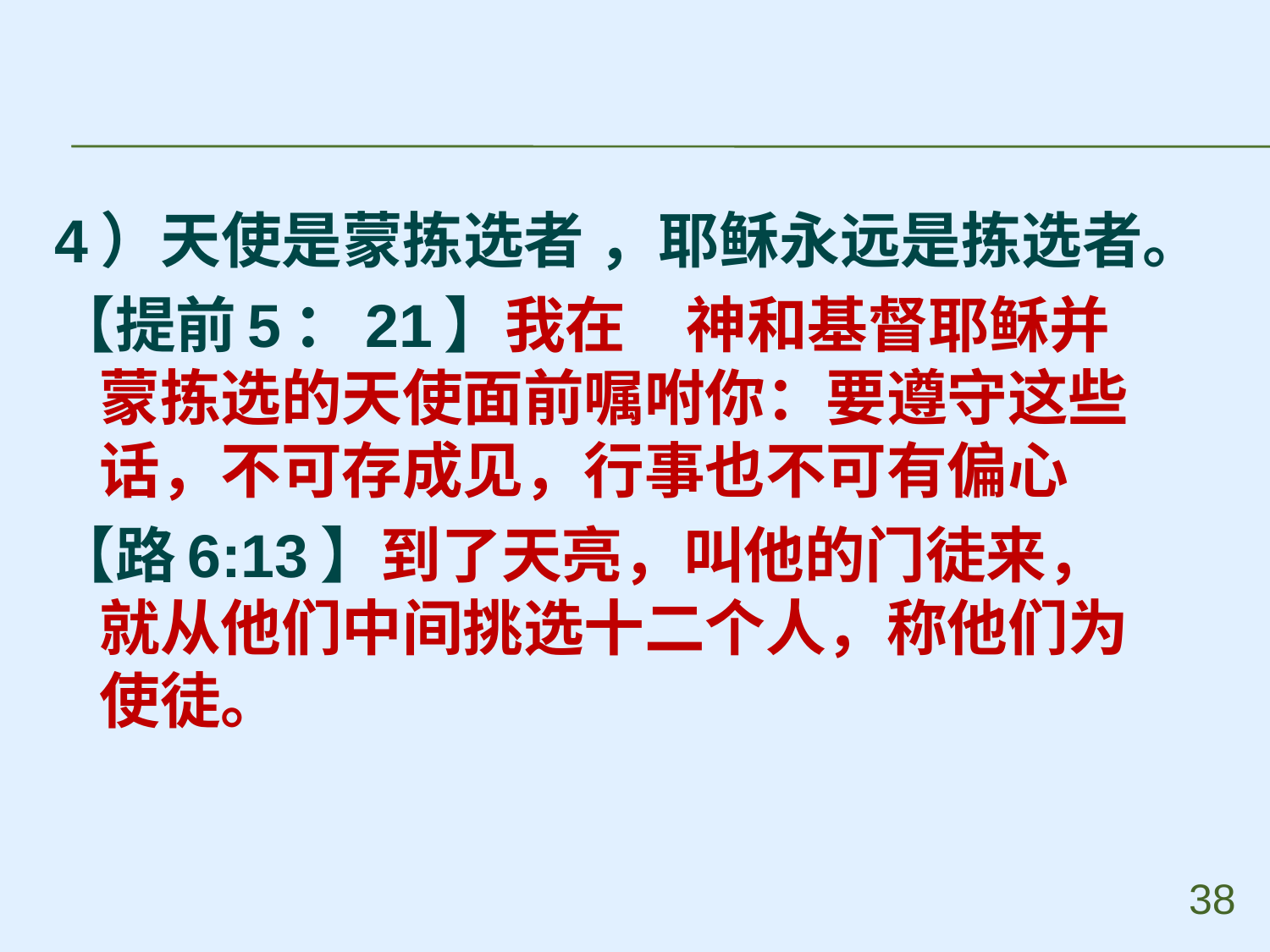

#
4）天使是蒙拣选者 ，耶稣永远是拣选者。
【提前5：21】我在　神和基督耶稣并蒙拣选的天使面前嘱咐你：要遵守这些话，不可存成见，行事也不可有偏心
【路6:13】到了天亮，叫他的门徒来，就从他们中间挑选十二个人，称他们为使徒。

38